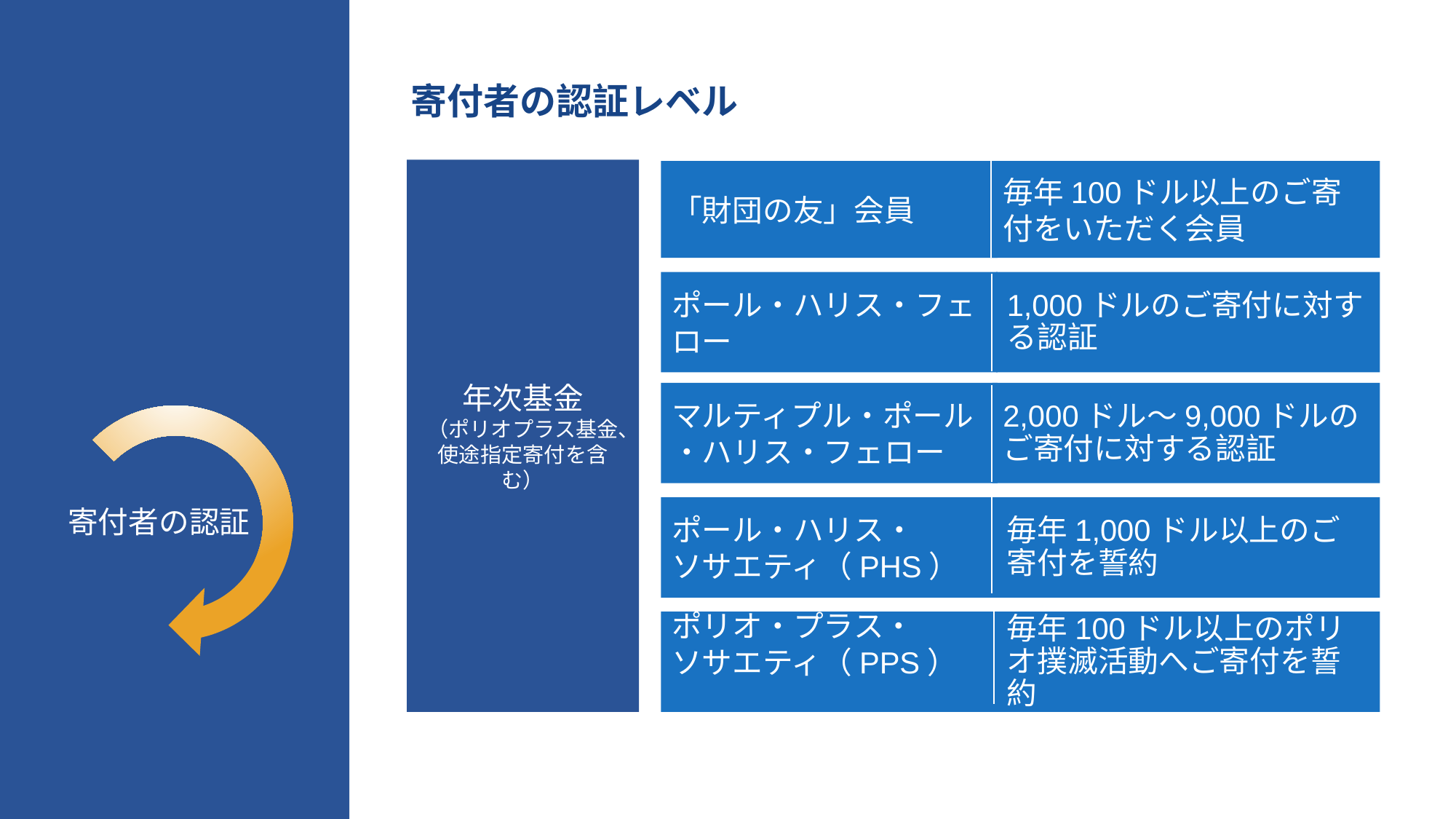

寄付者の認証レベル
年次基金
（ポリオプラス基金、使途指定寄付を含む）
「財団の友」会員
毎年100ドル以上のご寄付をいただく会員
ポール・ハリス・フェロー
1,000ドルのご寄付に対する認証
マルティプル・ポール
・ハリス・フェロー
2,000ドル～9,000ドルのご寄付に対する認証

寄付者の認証
ポール・ハリス・
ソサエティ（PHS）
毎年1,000ドル以上のご寄付を誓約
ポリオ・プラス・
ソサエティ（PPS）
毎年100ドル以上のポリオ撲滅活動へご寄付を誓約